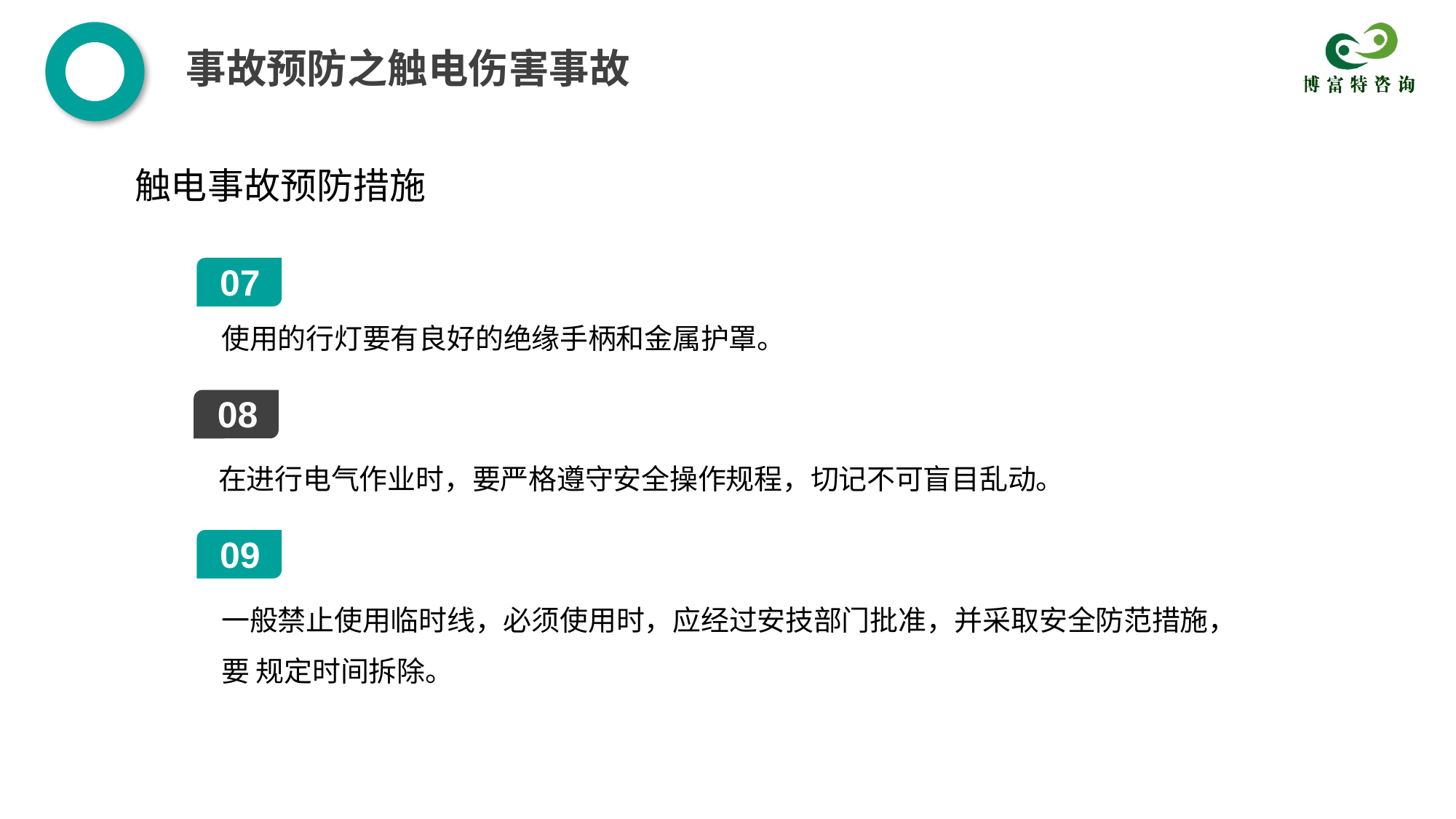

事故预防之触电伤害事故
触电事故预防措施
07

使用的行灯要有良好的绝缘手柄和金属护罩。
08

在进行电气作业时，要严格遵守安全操作规程，切记不可盲目乱动。
09

一般禁止使用临时线，必须使用时，应经过安技部门批准，并采取安全防范措施，要 规定时间拆除。